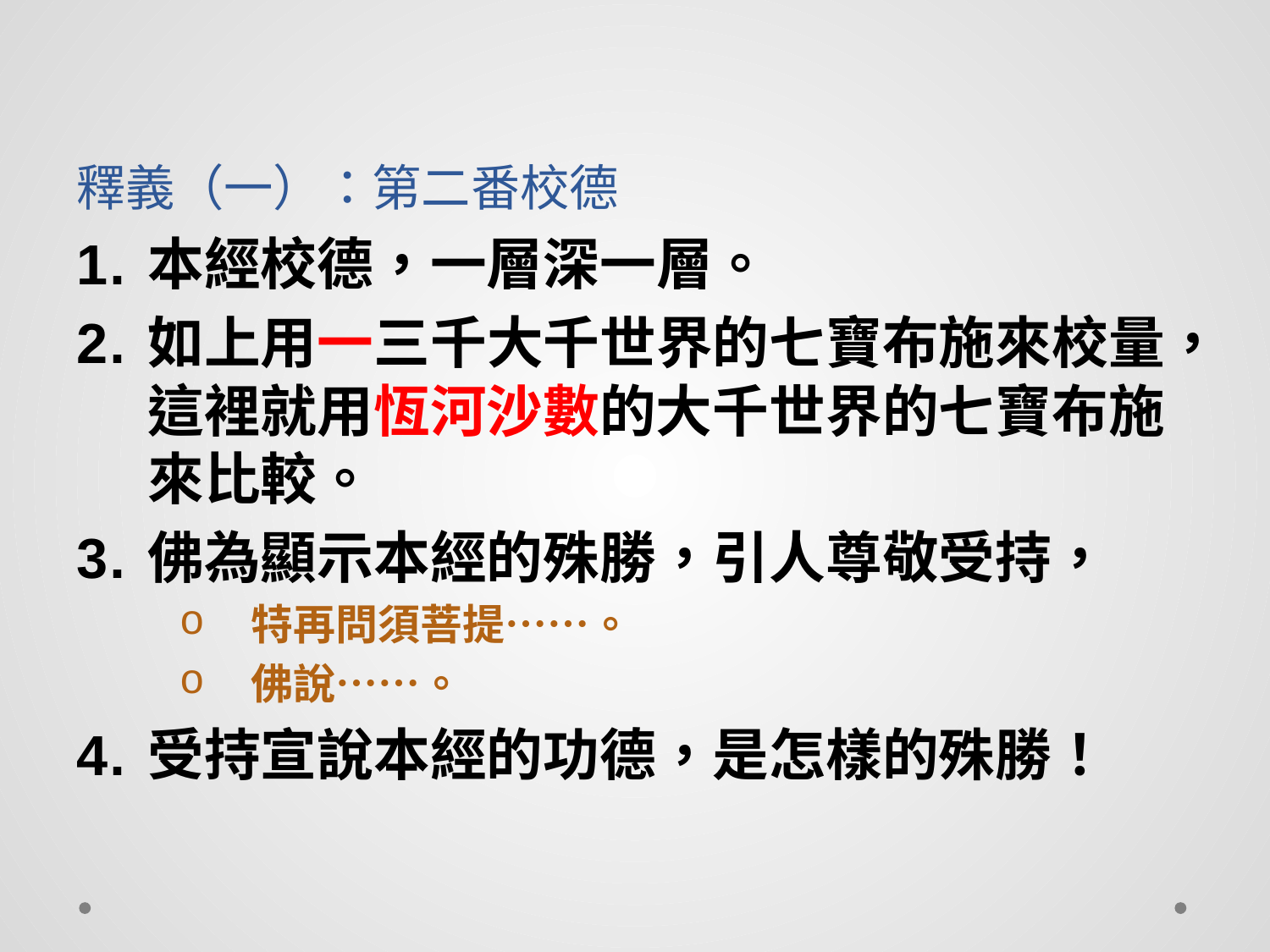

# 釋義（一）：第二番校德
本經校德，一層深一層。
如上用一三千大千世界的七寶布施來校量，這裡就用恆河沙數的大千世界的七寶布施來比較。
佛為顯示本經的殊勝，引人尊敬受持，
特再問須菩提……。
佛說……。
受持宣說本經的功德，是怎樣的殊勝！